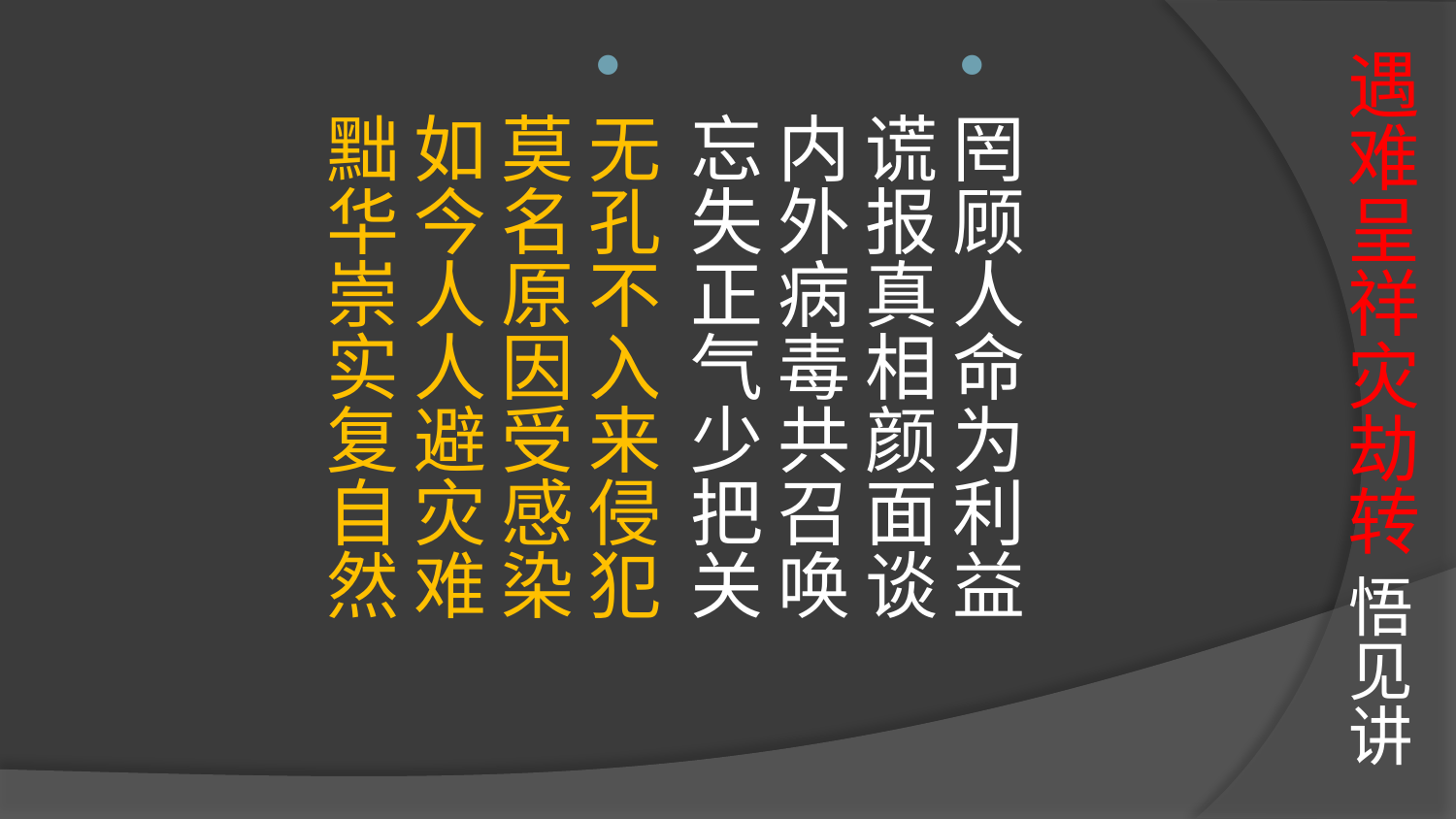

# 遇难呈祥灾劫转 悟见讲
罔顾人命为利益       谎报真相颜面谈
内外病毒共召唤        忘失正气少把关
无孔不入来侵犯       莫名原因受感染
如今人人避灾难       黜华崇实复自然